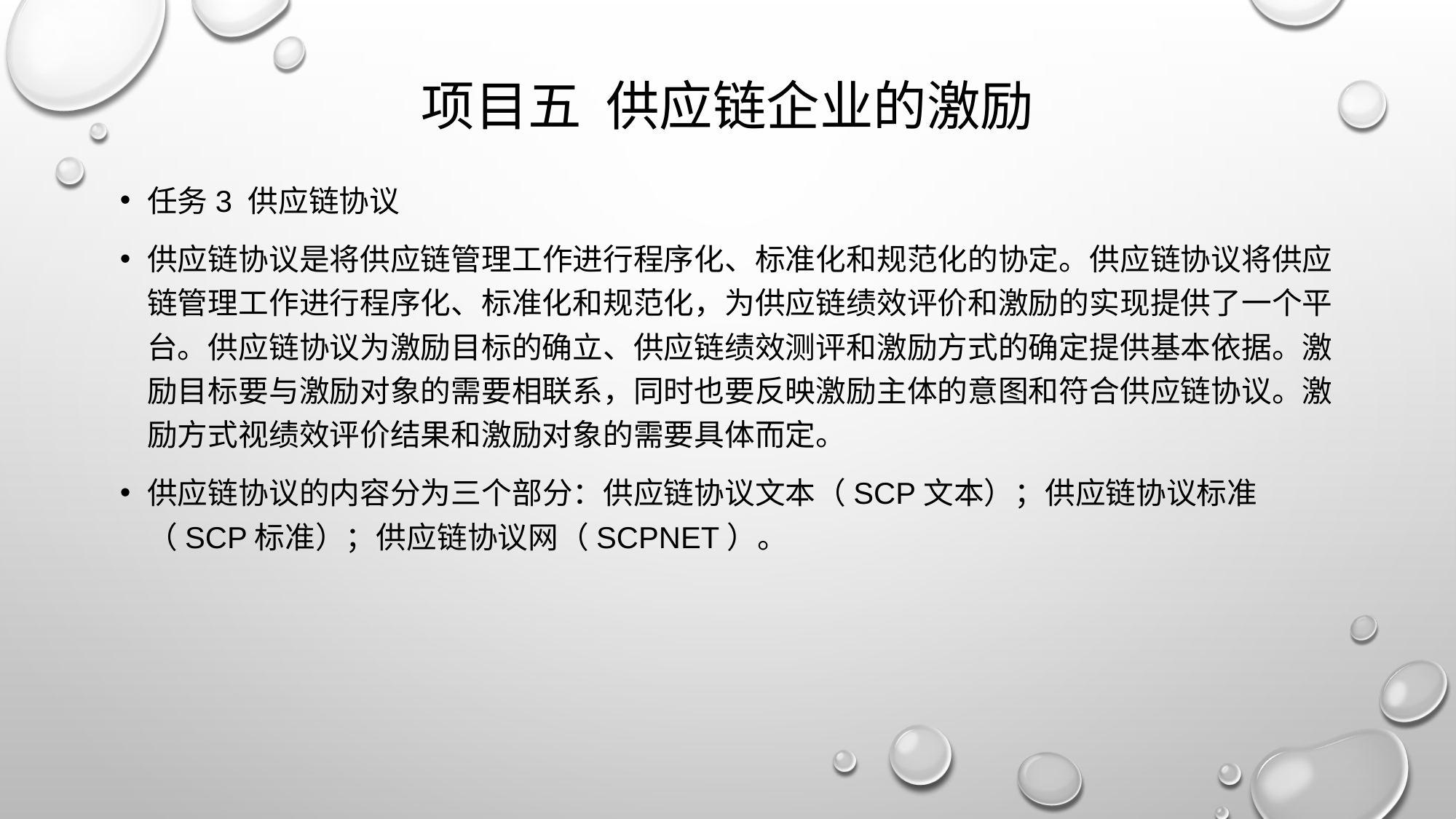

# 项目五  供应链企业的激励
任务3 供应链协议
供应链协议是将供应链管理工作进行程序化、标准化和规范化的协定。供应链协议将供应链管理工作进行程序化、标准化和规范化，为供应链绩效评价和激励的实现提供了一个平台。供应链协议为激励目标的确立、供应链绩效测评和激励方式的确定提供基本依据。激励目标要与激励对象的需要相联系，同时也要反映激励主体的意图和符合供应链协议。激励方式视绩效评价结果和激励对象的需要具体而定。
供应链协议的内容分为三个部分：供应链协议文本（SCP文本）；供应链协议标准（SCP标准）；供应链协议网（SCPNet）。